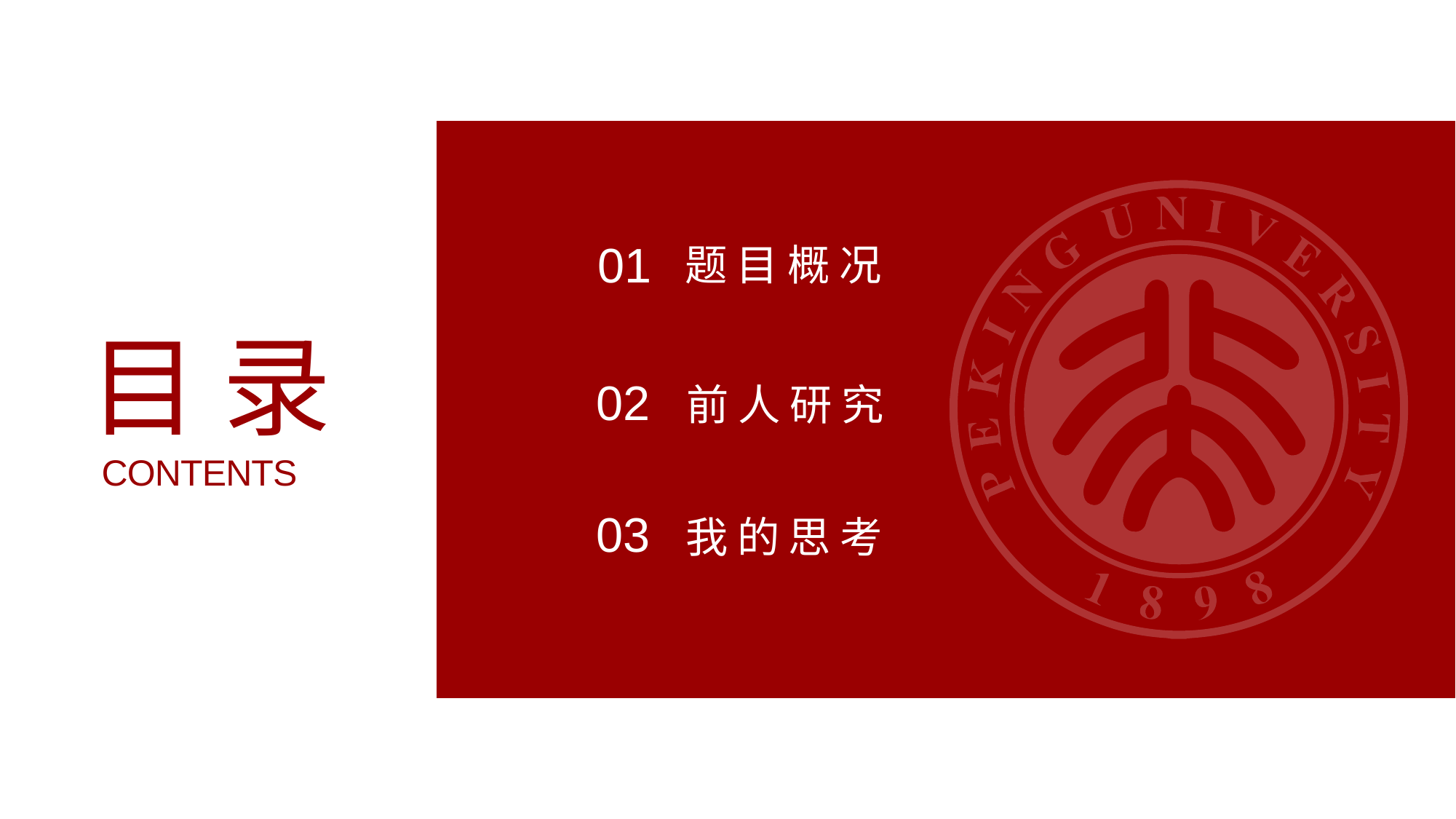

01
题目概况
目录
CONTENTS
02
前人研究
03
我的思考